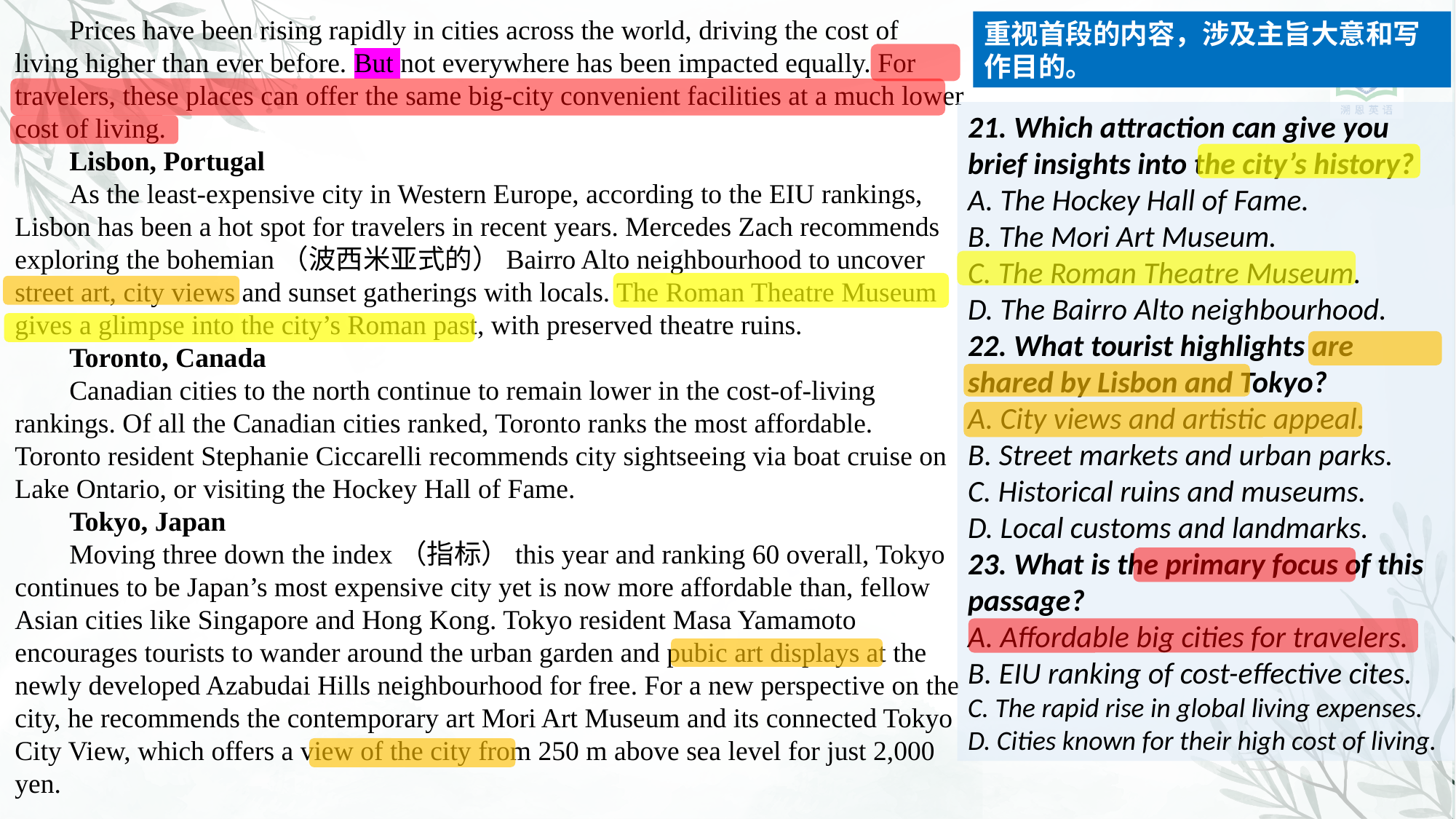

Prices have been rising rapidly in cities across the world, driving the cost of living higher than ever before. But not everywhere has been impacted equally. For travelers, these places can offer the same big-city convenient facilities at a much lower cost of living.
Lisbon, Portugal
As the least-expensive city in Western Europe, according to the EIU rankings, Lisbon has been a hot spot for travelers in recent years. Mercedes Zach recommends exploring the bohemian（波西米亚式的）Bairro Alto neighbourhood to uncover street art, city views and sunset gatherings with locals. The Roman Theatre Museum gives a glimpse into the city’s Roman past, with preserved theatre ruins.
Toronto, Canada
Canadian cities to the north continue to remain lower in the cost-of-living rankings. Of all the Canadian cities ranked, Toronto ranks the most affordable. Toronto resident Stephanie Ciccarelli recommends city sightseeing via boat cruise on Lake Ontario, or visiting the Hockey Hall of Fame.
Tokyo, Japan
Moving three down the index（指标）this year and ranking 60 overall, Tokyo continues to be Japan’s most expensive city yet is now more affordable than, fellow Asian cities like Singapore and Hong Kong. Tokyo resident Masa Yamamoto encourages tourists to wander around the urban garden and pubic art displays at the newly developed Azabudai Hills neighbourhood for free. For a new perspective on the city, he recommends the contemporary art Mori Art Museum and its connected Tokyo City View, which offers a view of the city from 250 m above sea level for just 2,000 yen.
重视首段的内容，涉及主旨大意和写作目的。

21. Which attraction can give you brief insights into the city’s history?
A. The Hockey Hall of Fame.
B. The Mori Art Museum.
C. The Roman Theatre Museum.
D. The Bairro Alto neighbourhood.
22. What tourist highlights are shared by Lisbon and Tokyo?
A. City views and artistic appeal.
B. Street markets and urban parks.
C. Historical ruins and museums.
D. Local customs and landmarks.
23. What is the primary focus of this passage?
A. Affordable big cities for travelers.
B. EIU ranking of cost-effective cites.
C. The rapid rise in global living expenses.
D. Cities known for their high cost of living.